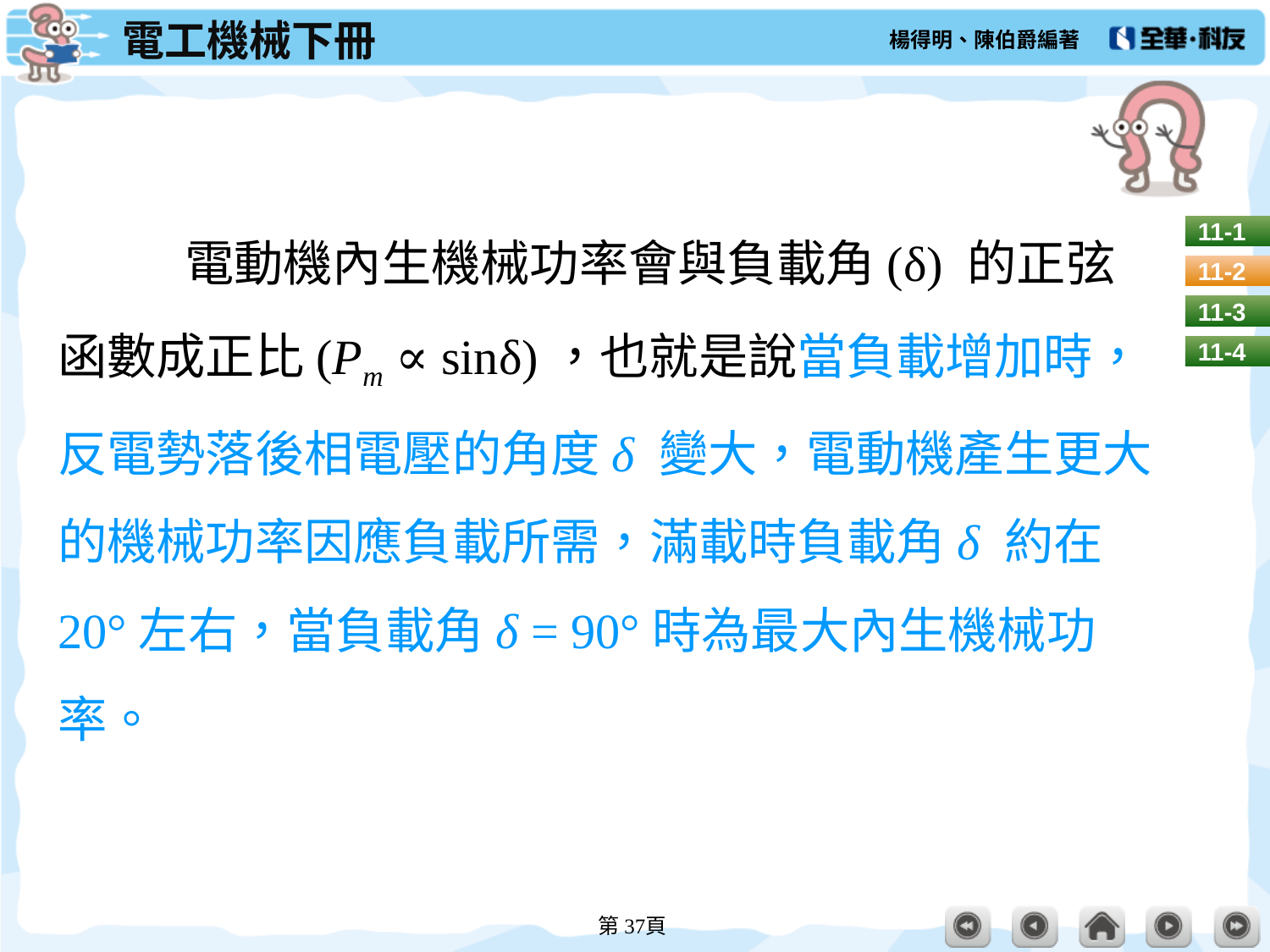

#
	電動機內生機械功率會與負載角(δ) 的正弦函數成正比(Pm ∝ sinδ)，也就是說當負載增加時，反電勢落後相電壓的角度δ 變大，電動機產生更大的機械功率因應負載所需，滿載時負載角δ 約在20°左右，當負載角δ = 90°時為最大內生機械功率。